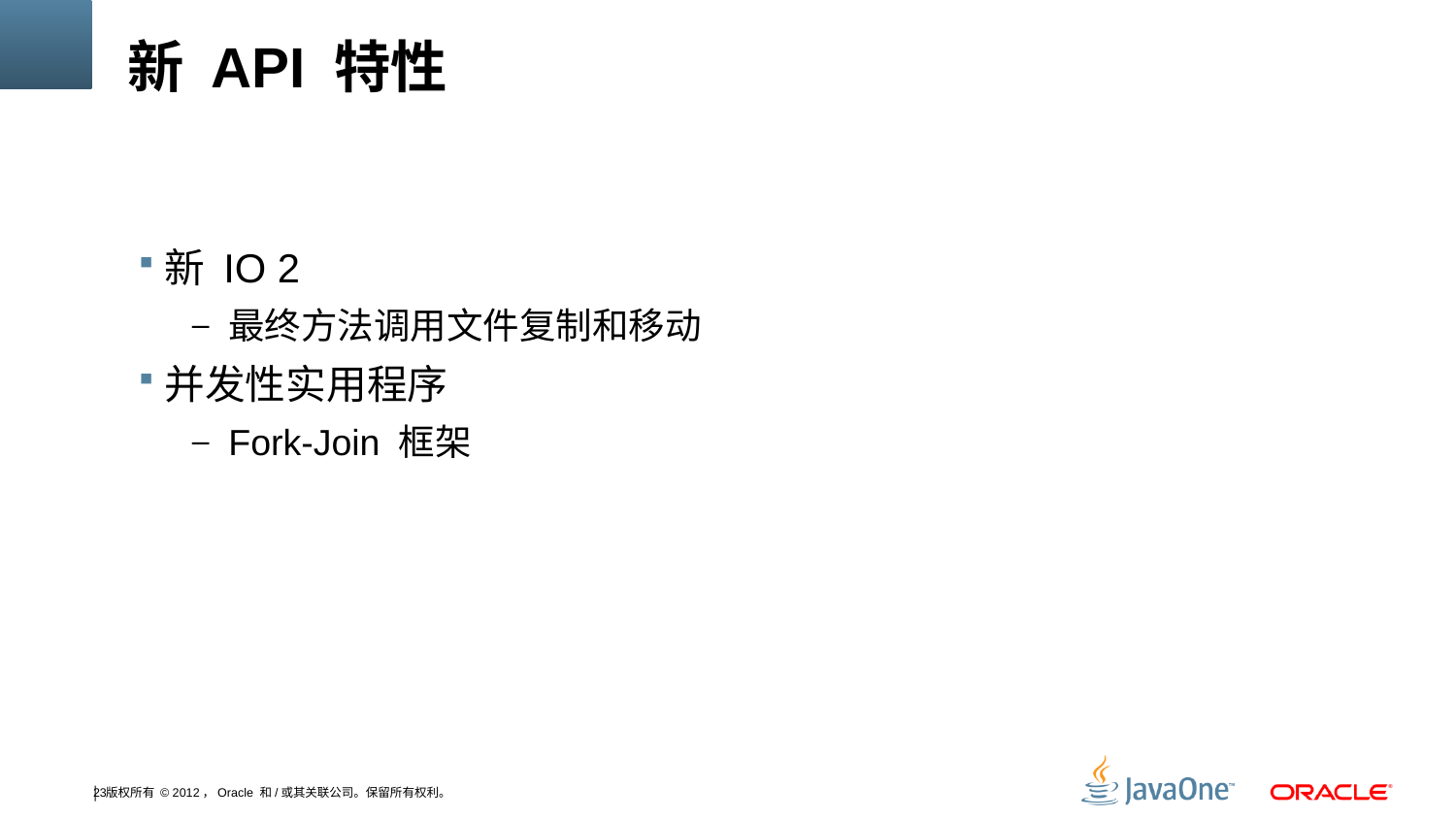

# 新 API 特性
新 IO 2
最终方法调用文件复制和移动
并发性实用程序
Fork-Join 框架